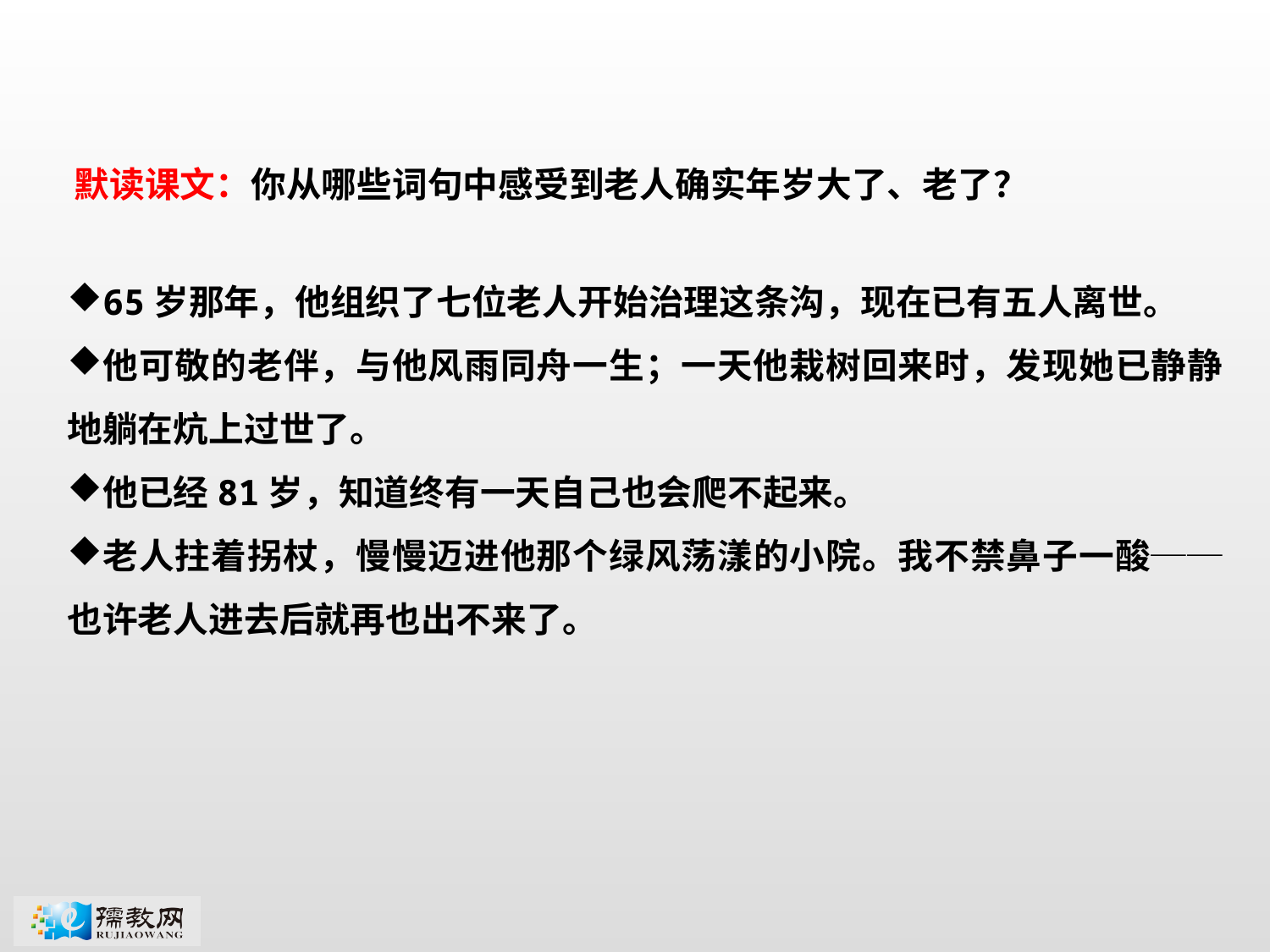

默读课文：你从哪些词句中感受到老人确实年岁大了、老了？
65岁那年，他组织了七位老人开始治理这条沟，现在已有五人离世。
他可敬的老伴，与他风雨同舟一生；一天他栽树回来时，发现她已静静地躺在炕上过世了。
他已经81岁，知道终有一天自己也会爬不起来。
老人拄着拐杖，慢慢迈进他那个绿风荡漾的小院。我不禁鼻子一酸──也许老人进去后就再也出不来了。